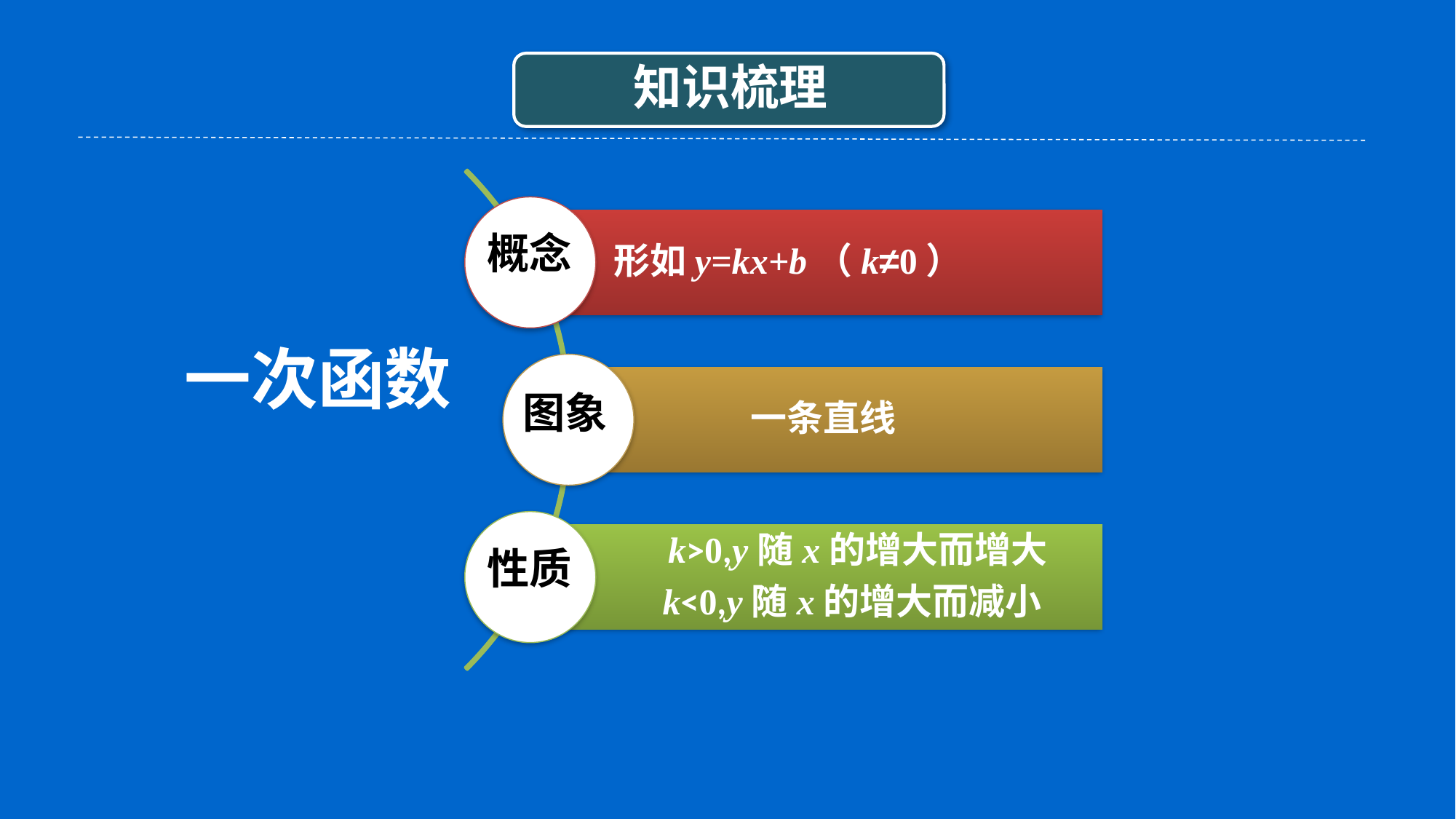

知识梳理
形如y=kx+b（k≠0）
           一条直线
      k>0,y随x的增大而增大
      k<0,y随x的增大而减小
概念
一次函数
图象
性质